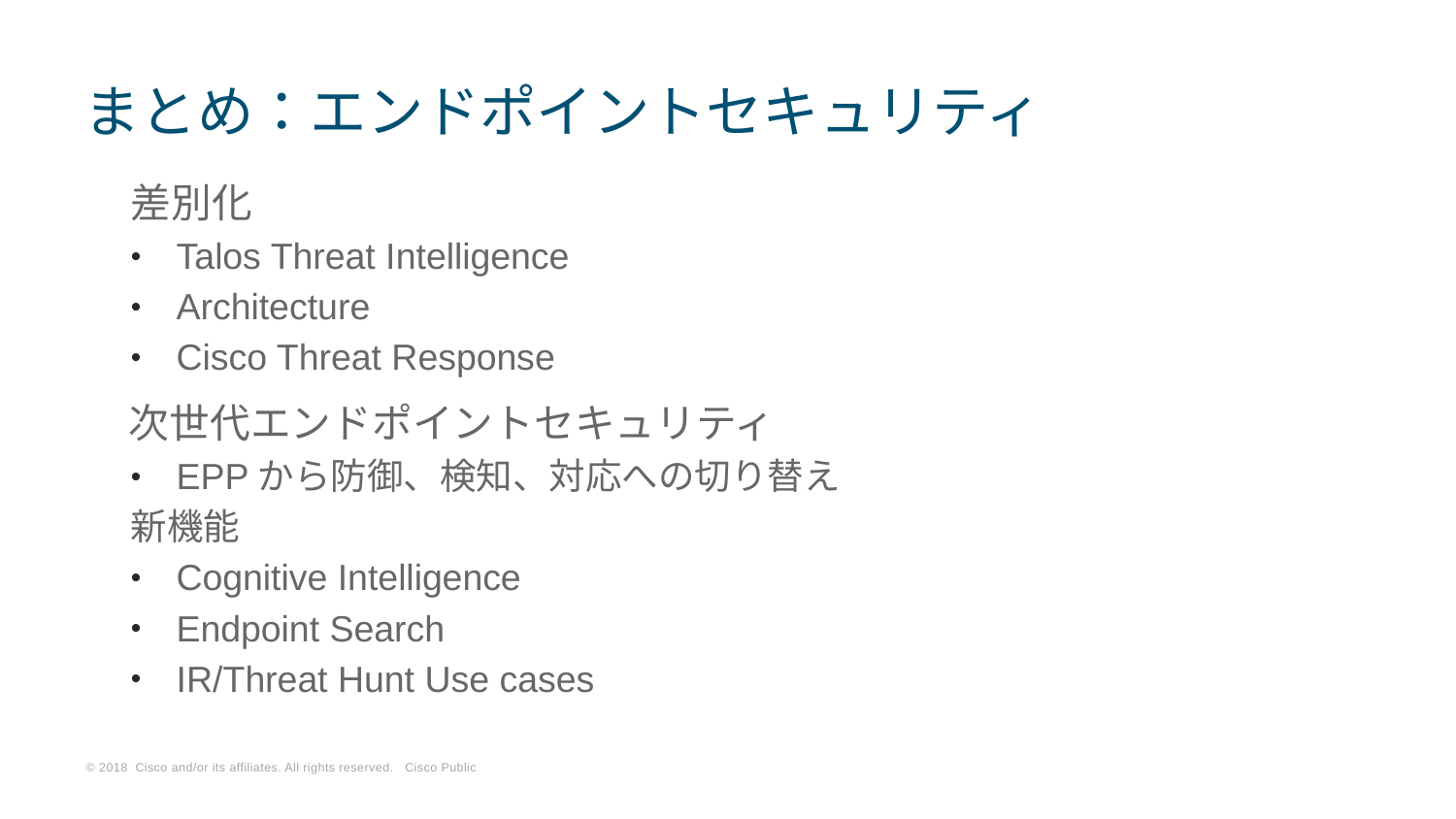

# まとめ：エンドポイントセキュリティ
差別化
Talos Threat Intelligence
Architecture
Cisco Threat Response
次世代エンドポイントセキュリティ
EPPから防御、検知、対応への切り替え
新機能
Cognitive Intelligence
Endpoint Search
IR/Threat Hunt Use cases